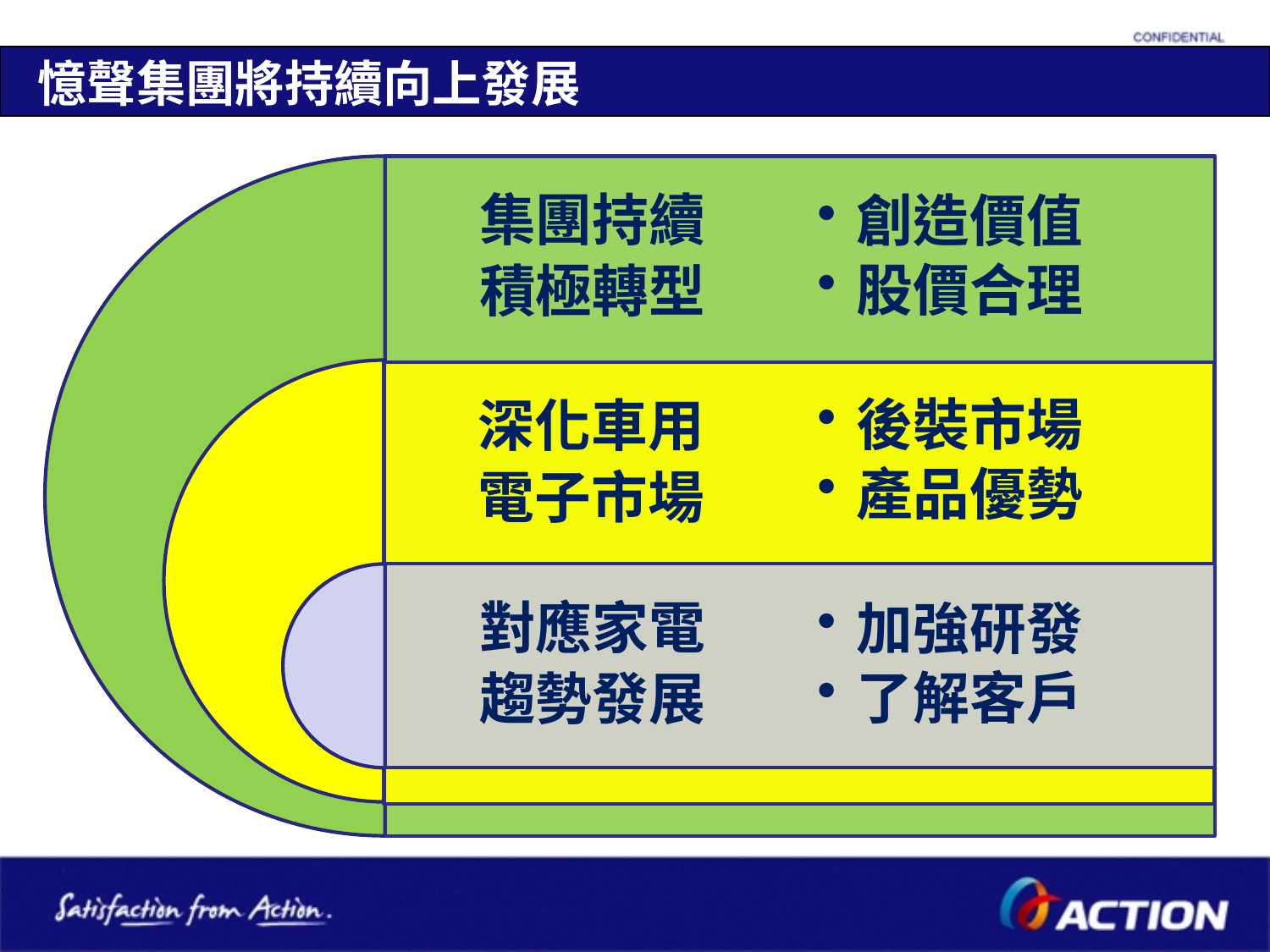

憶聲集團將持續向上發展

集團持續
積極轉型
深化車用
電子市場
對應家電
趨勢發展
創造價值
股價合理
後裝市場
產品優勢
加強研發
了解客戶